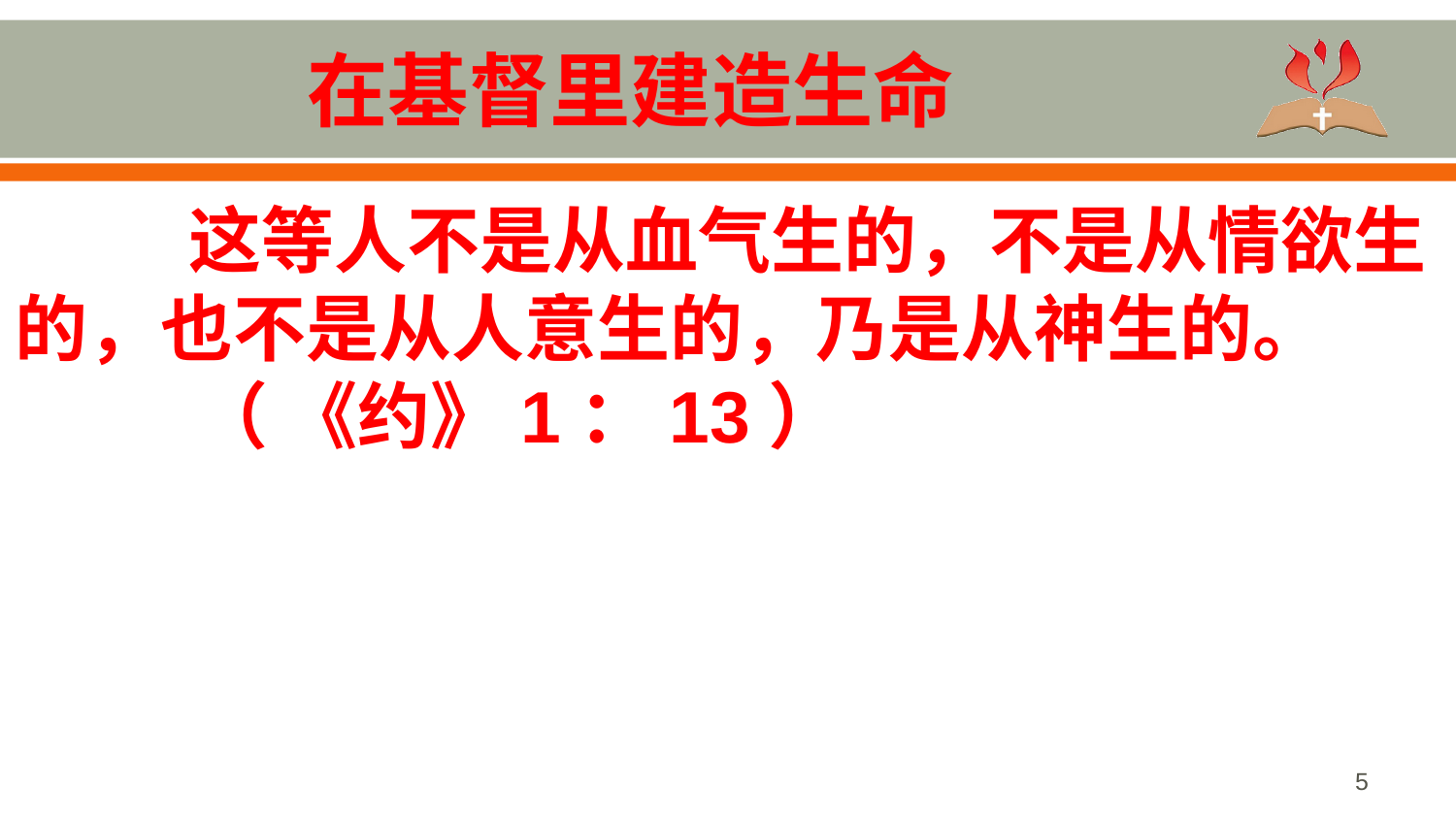

# 在基督里建造生命
     这等人不是从血气生的，不是从情欲生的，也不是从人意生的，乃是从神生的。                   （ 《约》1：13）

5